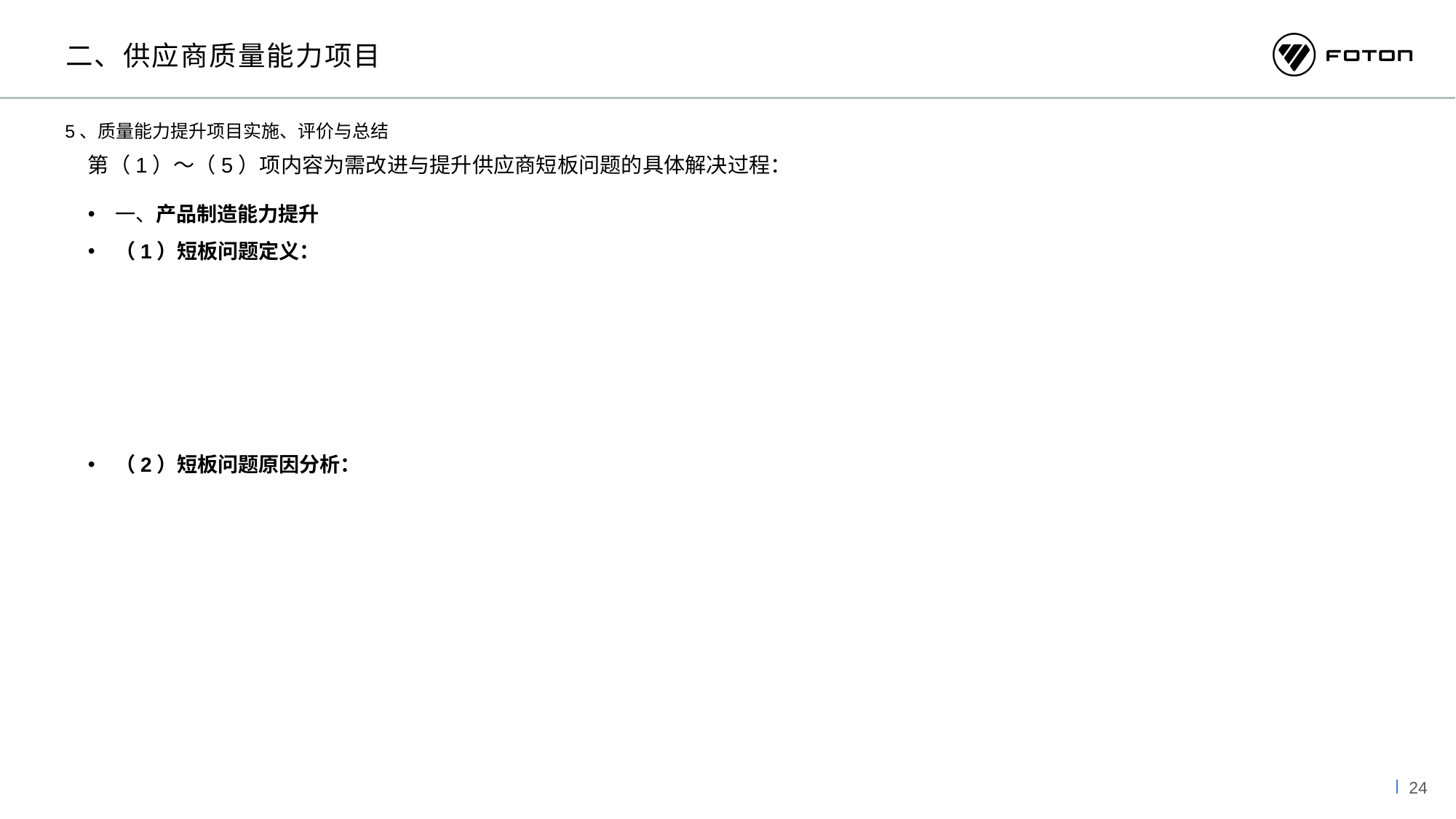

二、供应商质量能力项目
5、质量能力提升项目实施、评价与总结
第（1）～（5）项内容为需改进与提升供应商短板问题的具体解决过程：
一、产品制造能力提升
（1）短板问题定义：

（2）短板问题原因分析：